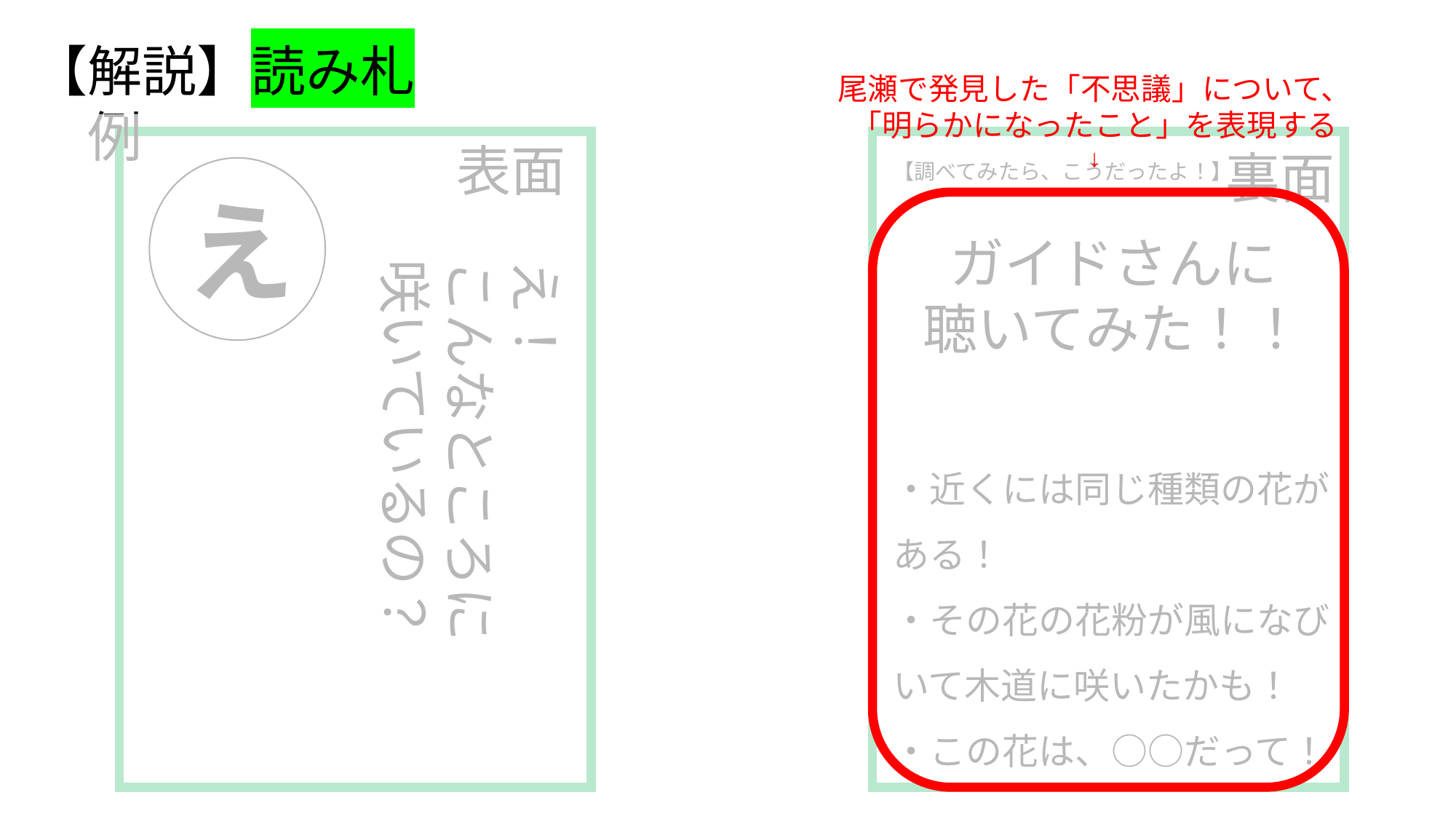

【解説】読み札　例
尾瀬で発見した「不思議」について、
「明らかになったこと」を表現する
↓

表面

裏面
【調べてみたら、こうだったよ！】
え

ガイドさんに
聴いてみた！！
え！
こんなところに
咲いているの？
・近くには同じ種類の花がある！
・その花の花粉が風になびいて木道に咲いたかも！
・この花は、○○だって！